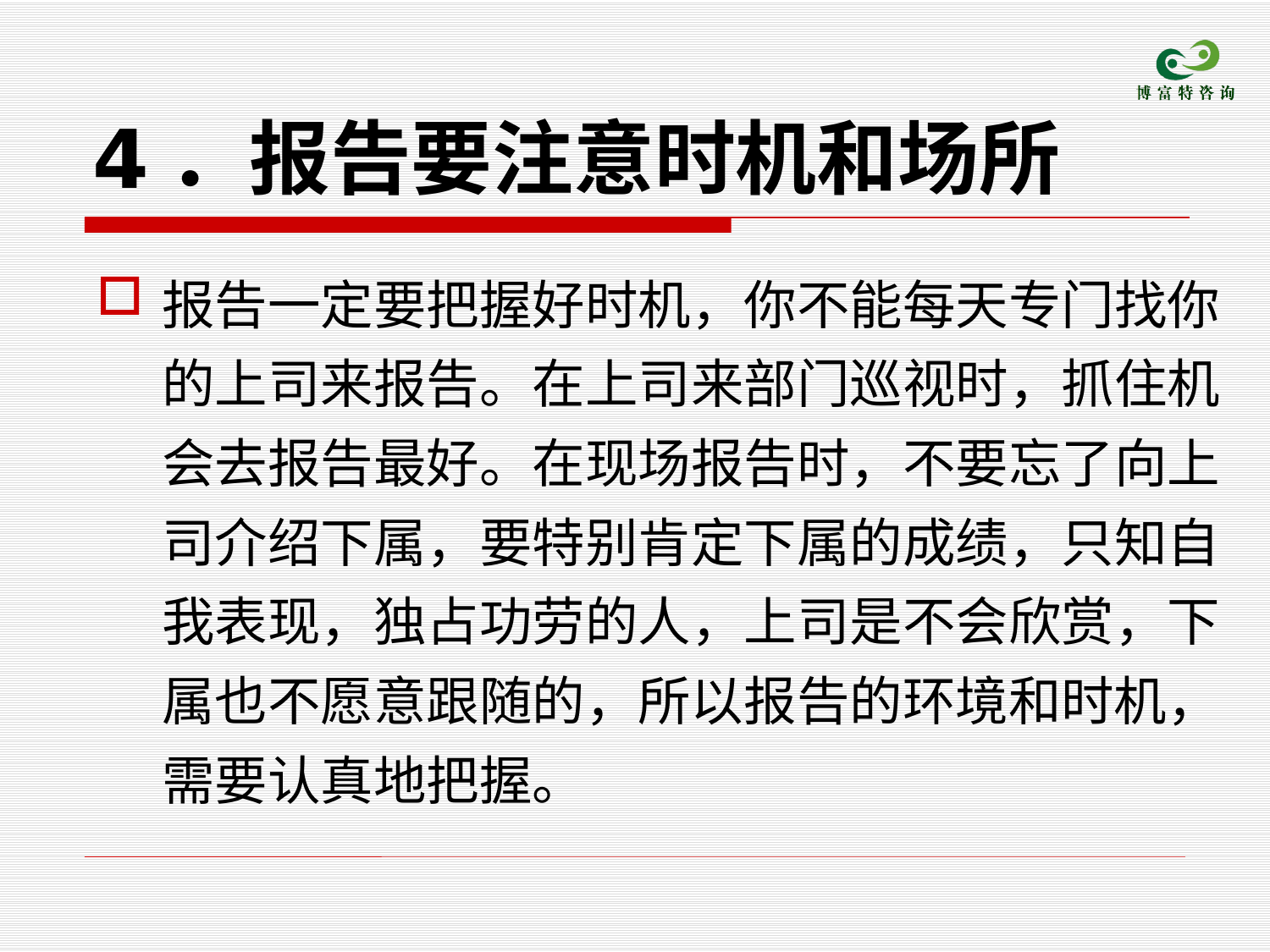

# 4．报告要注意时机和场所

报告一定要把握好时机，你不能每天专门找你的上司来报告。在上司来部门巡视时，抓住机会去报告最好。在现场报告时，不要忘了向上司介绍下属，要特别肯定下属的成绩，只知自我表现，独占功劳的人，上司是不会欣赏，下属也不愿意跟随的，所以报告的环境和时机，需要认真地把握。
394